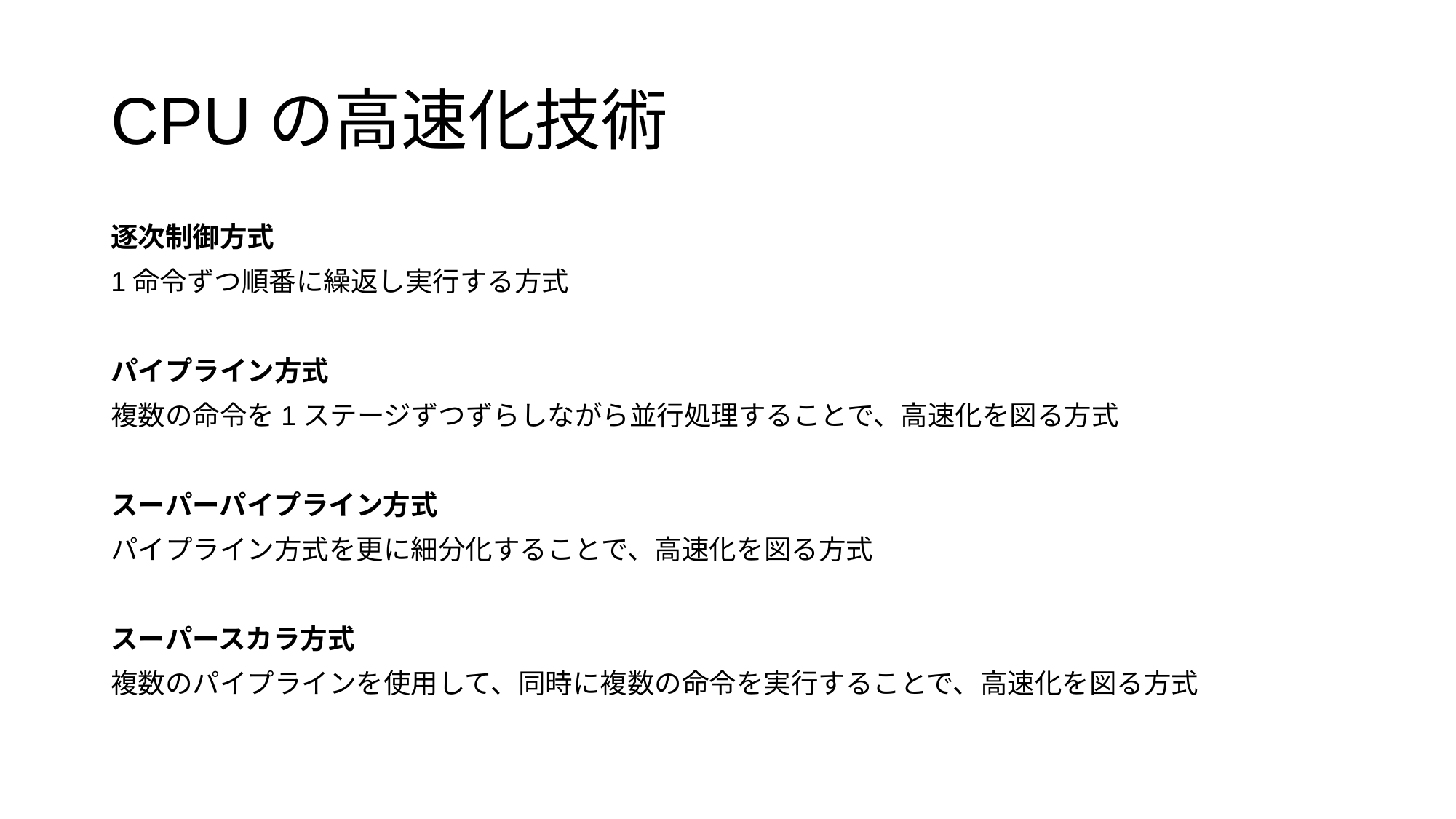

# CPUの高速化技術
逐次制御方式
1命令ずつ順番に繰返し実行する方式

パイプライン方式
複数の命令を1ステージずつずらしながら並行処理することで、高速化を図る方式

スーパーパイプライン方式
パイプライン方式を更に細分化することで、高速化を図る方式

スーパースカラ方式
複数のパイプラインを使用して、同時に複数の命令を実行することで、高速化を図る方式